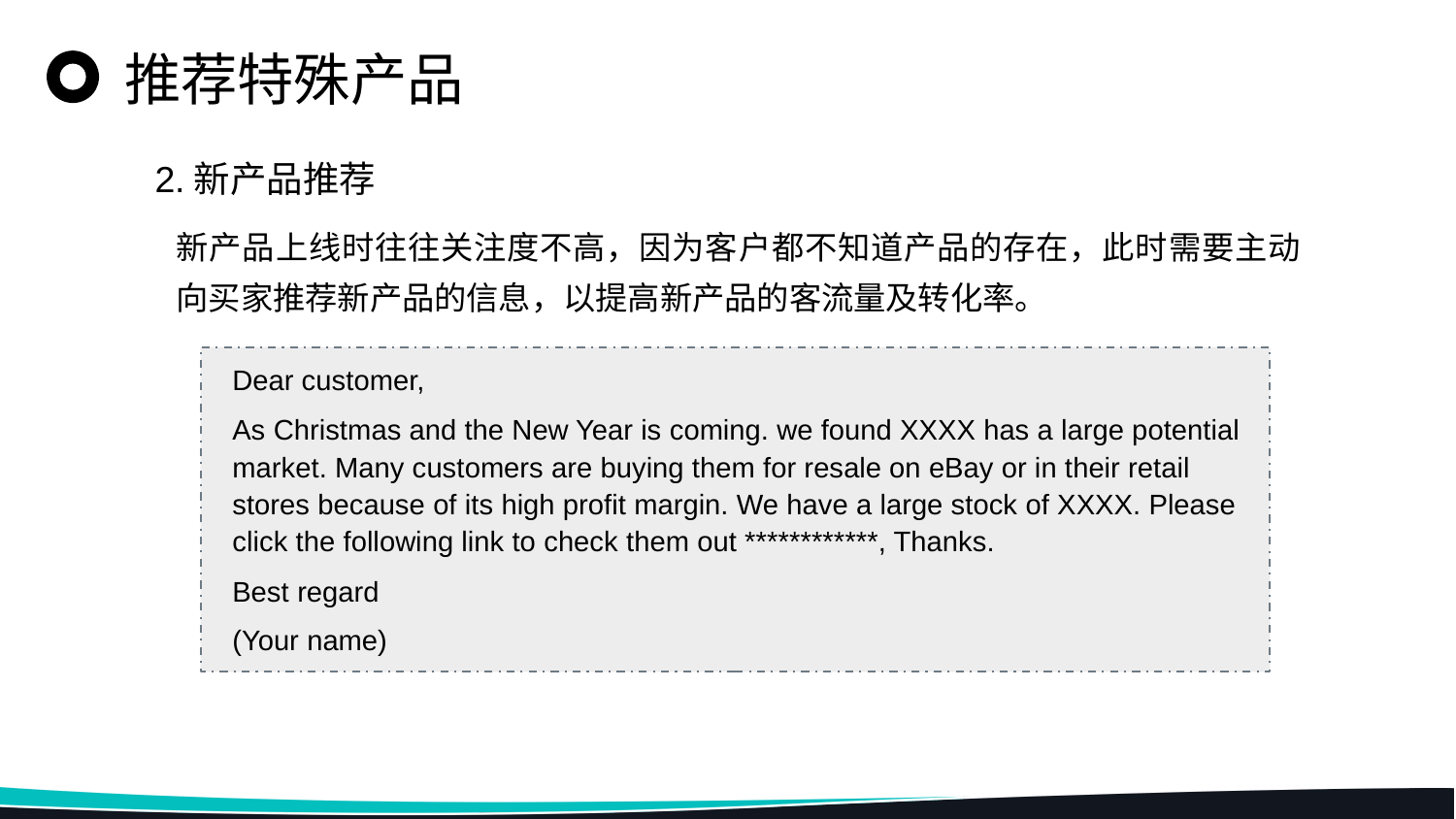

推荐特殊产品
2.新产品推荐
新产品上线时往往关注度不高，因为客户都不知道产品的存在，此时需要主动向买家推荐新产品的信息，以提高新产品的客流量及转化率。

Dear customer,
As Christmas and the New Year is coming. we found XXXX has a large potential market. Many customers are buying them for resale on eBay or in their retail stores because of its high profit margin. We have a large stock of XXXX. Please click the following link to check them out ************, Thanks.
Best regard
(Your name)